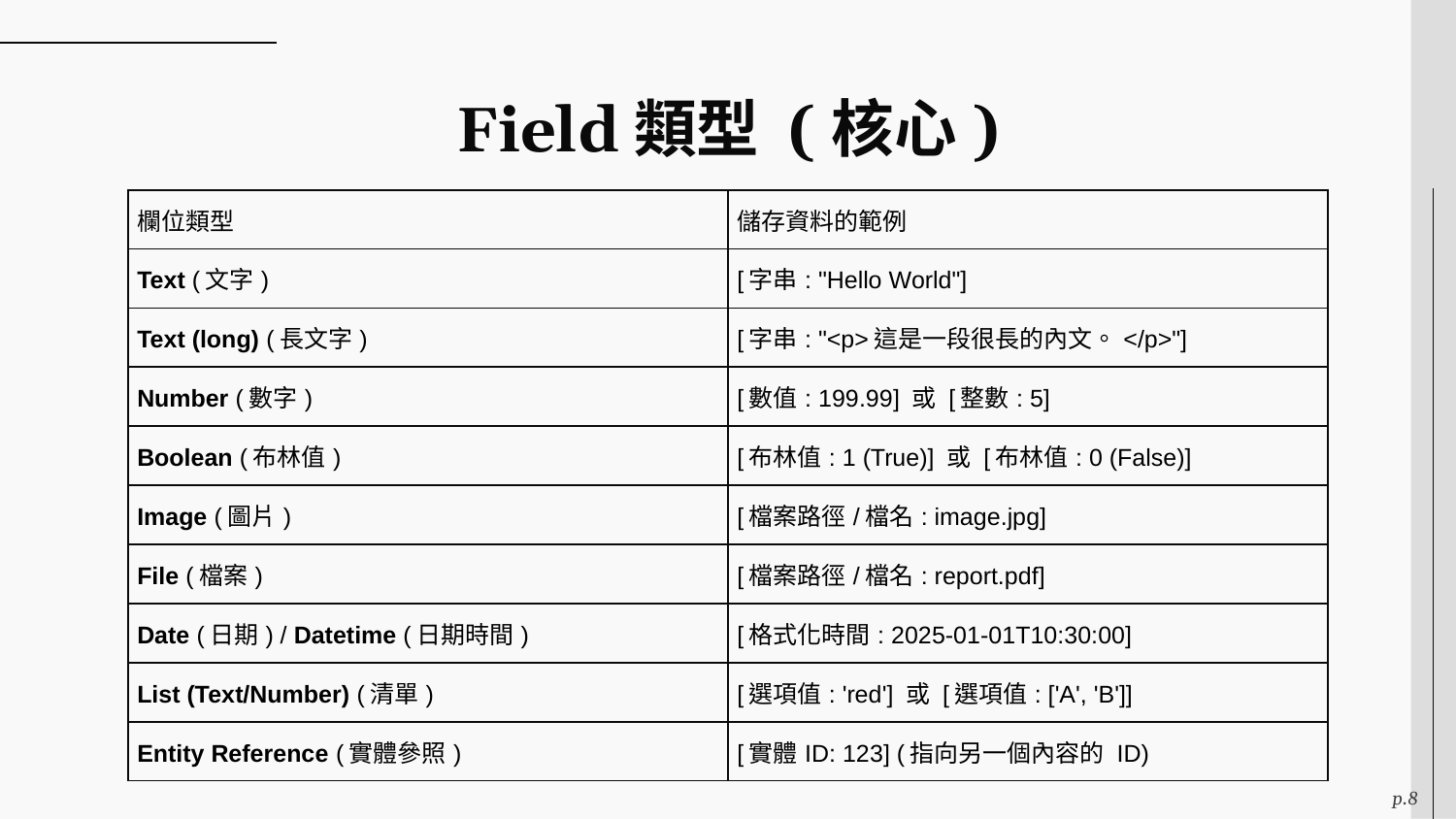

# Field類型 (核心)
| 欄位類型 | 儲存資料的範例 |
| --- | --- |
| Text (文字) | [字串: "Hello World"] |
| Text (long) (長文字) | [字串: "<p>這是一段很長的內文。</p>"] |
| Number (數字) | [數值: 199.99] 或 [整數: 5] |
| Boolean (布林值) | [布林值: 1 (True)] 或 [布林值: 0 (False)] |
| Image (圖片) | [檔案路徑/檔名: image.jpg] |
| File (檔案) | [檔案路徑/檔名: report.pdf] |
| Date (日期) / Datetime (日期時間) | [格式化時間: 2025-01-01T10:30:00] |
| List (Text/Number) (清單) | [選項值: 'red'] 或 [選項值: ['A', 'B']] |
| Entity Reference (實體參照) | [實體ID: 123] (指向另一個內容的 ID) |
p.8